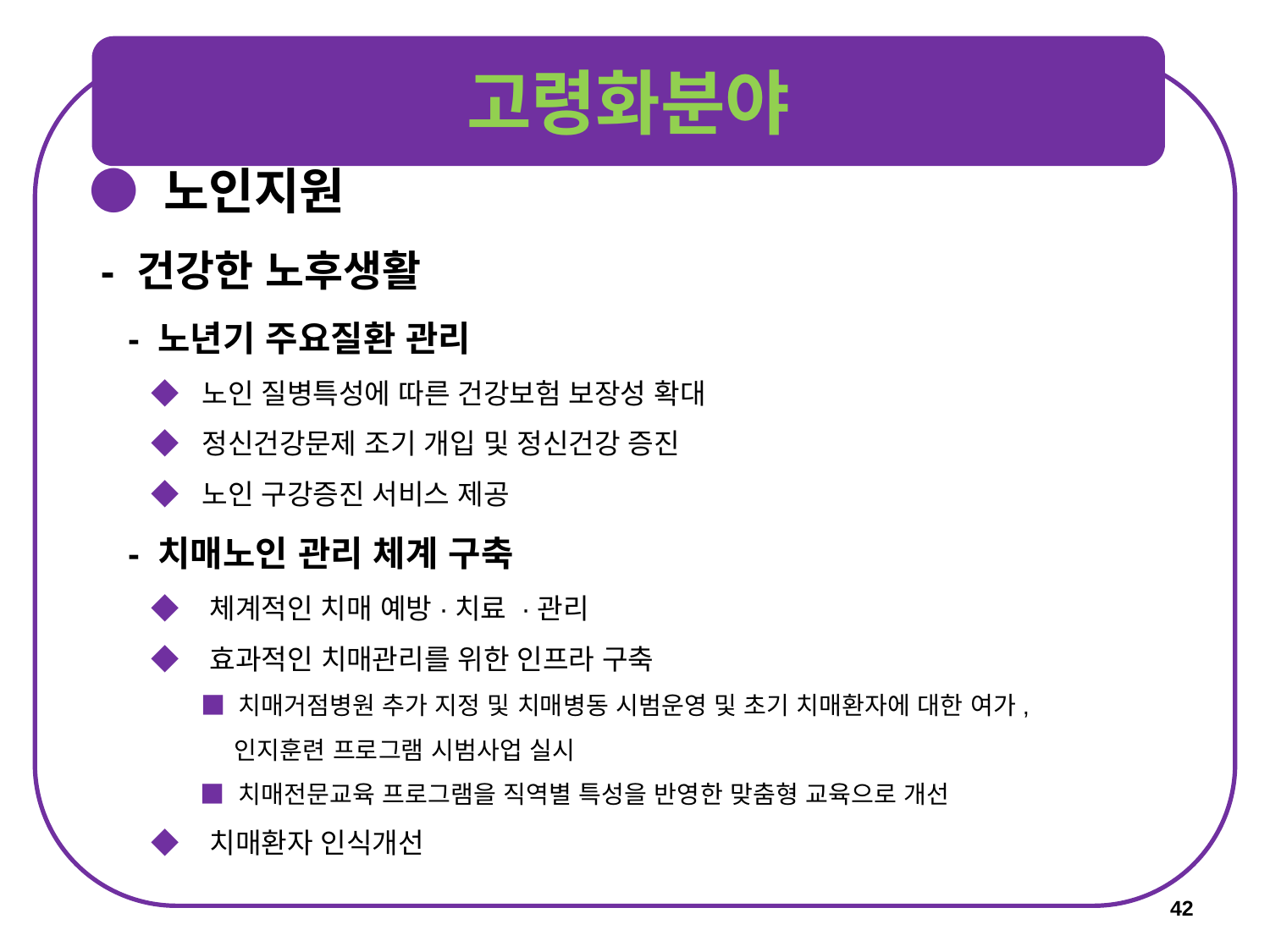

고령화분야

● 노인지원
 - 건강한 노후생활
    - 노년기 주요질환 관리
        ◆  노인 질병특성에 따른 건강보험 보장성 확대
        ◆  정신건강문제 조기 개입 및 정신건강 증진
        ◆  노인 구강증진 서비스 제공
    - 치매노인 관리 체계 구축
        ◆   체계적인 치매 예방·치료 ·관리
        ◆   효과적인 치매관리를 위한 인프라 구축
                ■ 치매거점병원 추가 지정 및 치매병동 시범운영 및 초기 치매환자에 대한 여가,
                    인지훈련 프로그램 시범사업 실시
                ■ 치매전문교육 프로그램을 직역별 특성을 반영한 맞춤형 교육으로 개선
        ◆   치매환자 인식개선

42